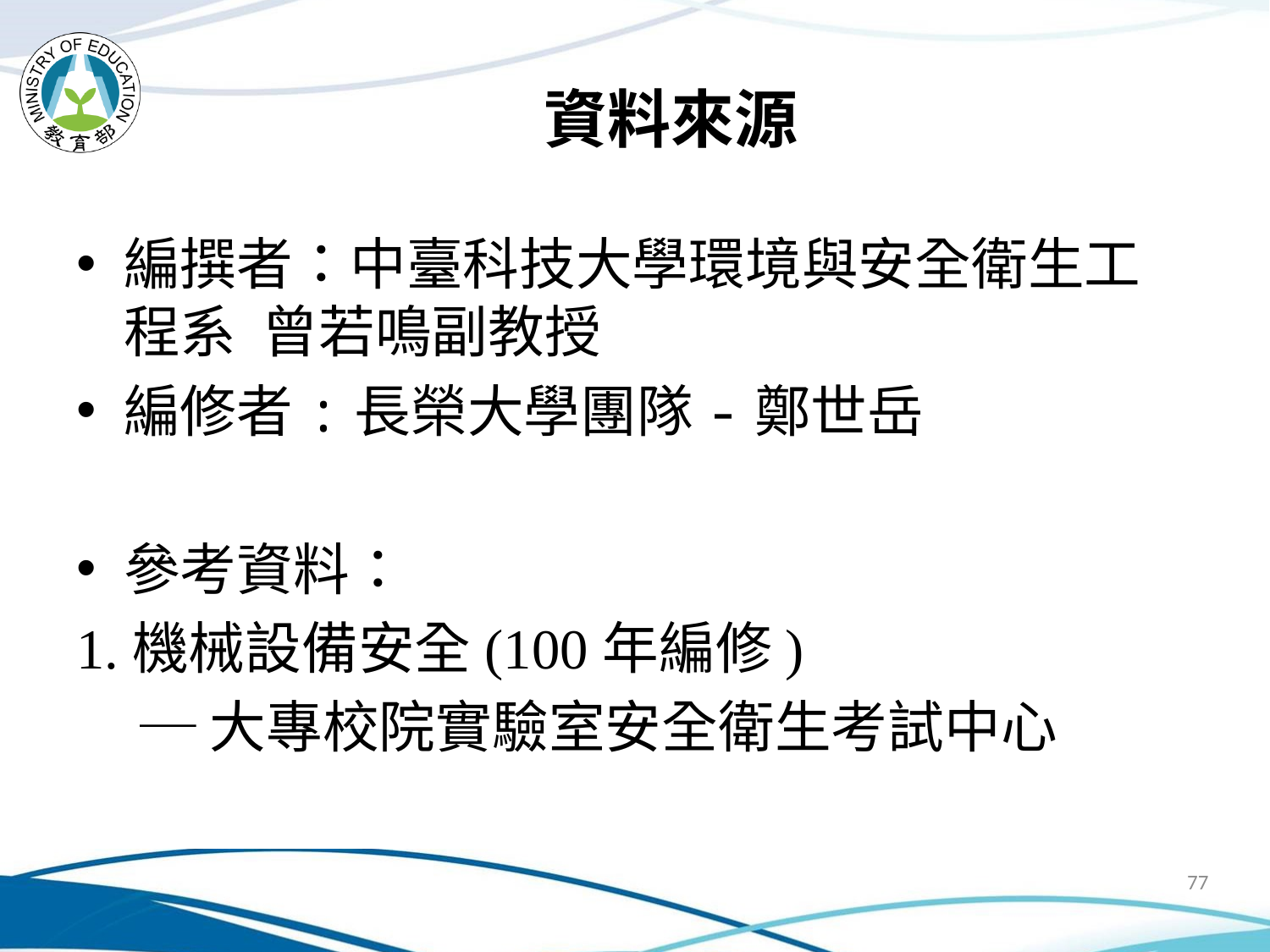

# 資料來源
編撰者：中臺科技大學環境與安全衛生工程系  曾若鳴副教授
編修者:長榮大學團隊-鄭世岳

參考資料：
1.機械設備安全(100年編修)
     ─大專校院實驗室安全衛生考試中心

77